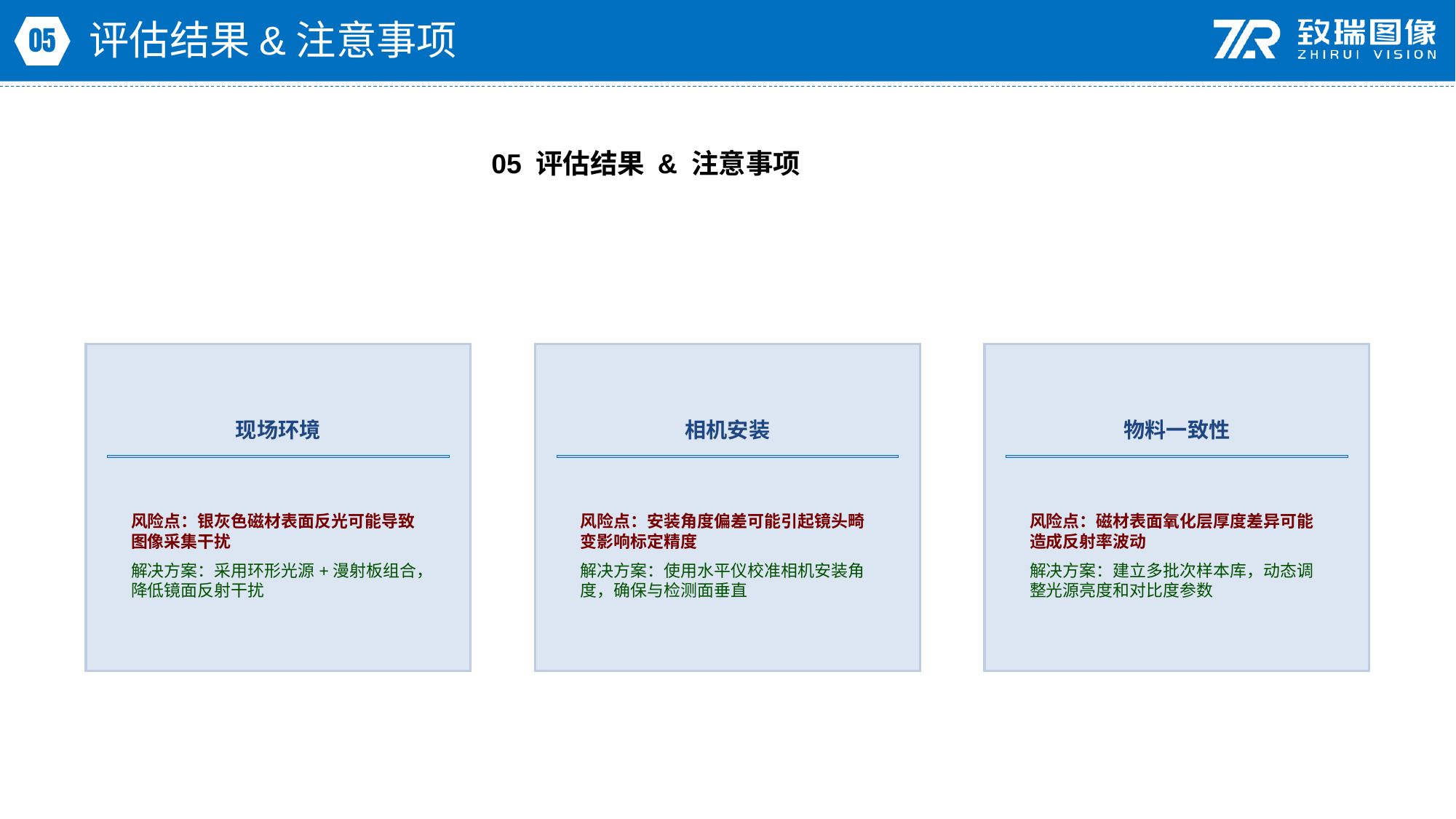

评估结果&注意事项
05

05 评估结果 & 注意事项

现场环境

相机安装

物料一致性

风险点：银灰色磁材表面反光可能导致图像采集干扰
解决方案：采用环形光源+漫射板组合，降低镜面反射干扰

风险点：安装角度偏差可能引起镜头畸变影响标定精度
解决方案：使用水平仪校准相机安装角度，确保与检测面垂直

风险点：磁材表面氧化层厚度差异可能造成反射率波动
解决方案：建立多批次样本库，动态调整光源亮度和对比度参数